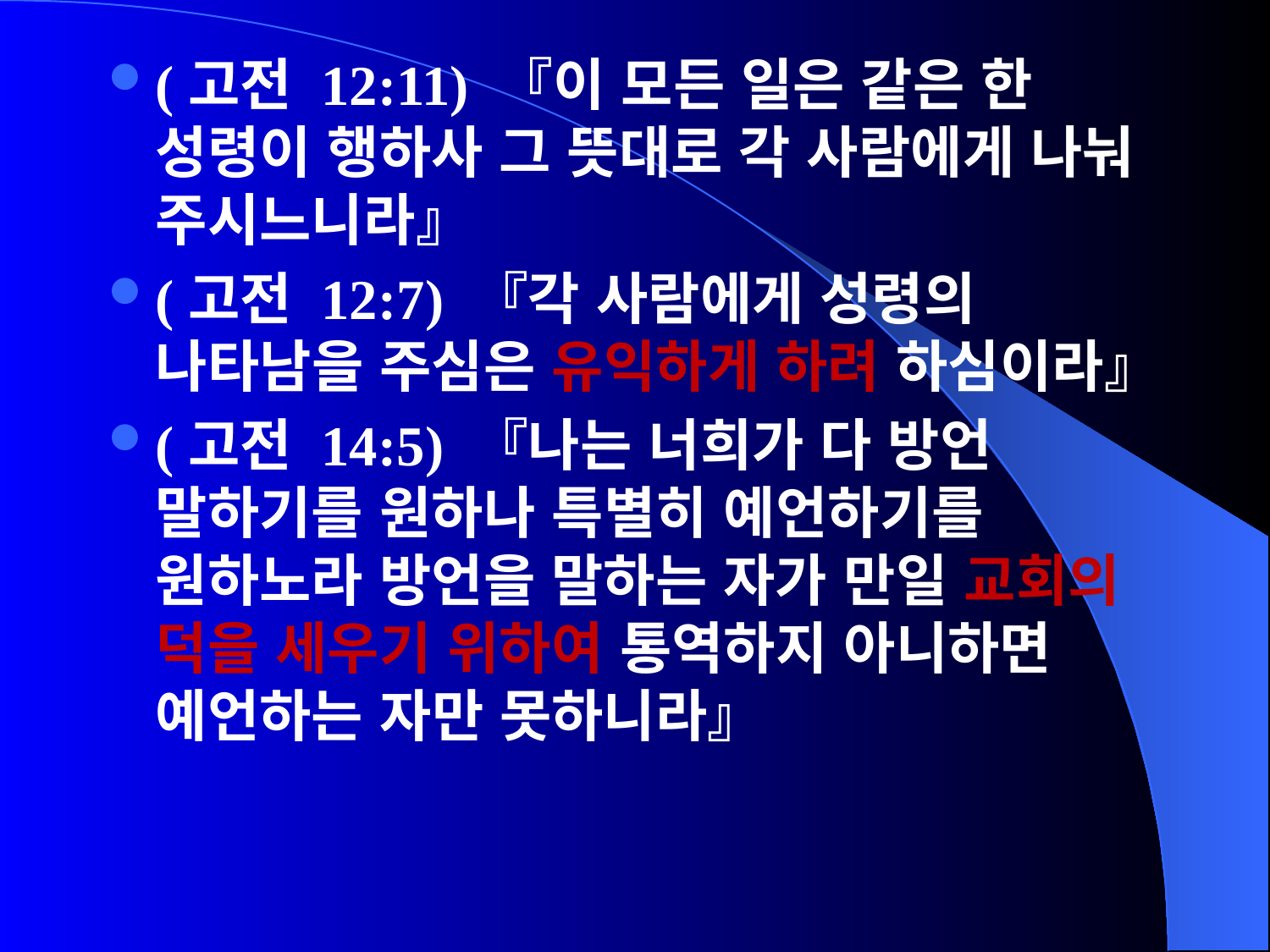

(고전 12:11) 『이 모든 일은 같은 한 성령이 행하사 그 뜻대로 각 사람에게 나눠 주시느니라』
(고전 12:7) 『각 사람에게 성령의 나타남을 주심은 유익하게 하려 하심이라』
(고전 14:5) 『나는 너희가 다 방언 말하기를 원하나 특별히 예언하기를 원하노라 방언을 말하는 자가 만일 교회의 덕을 세우기 위하여 통역하지 아니하면 예언하는 자만 못하니라』